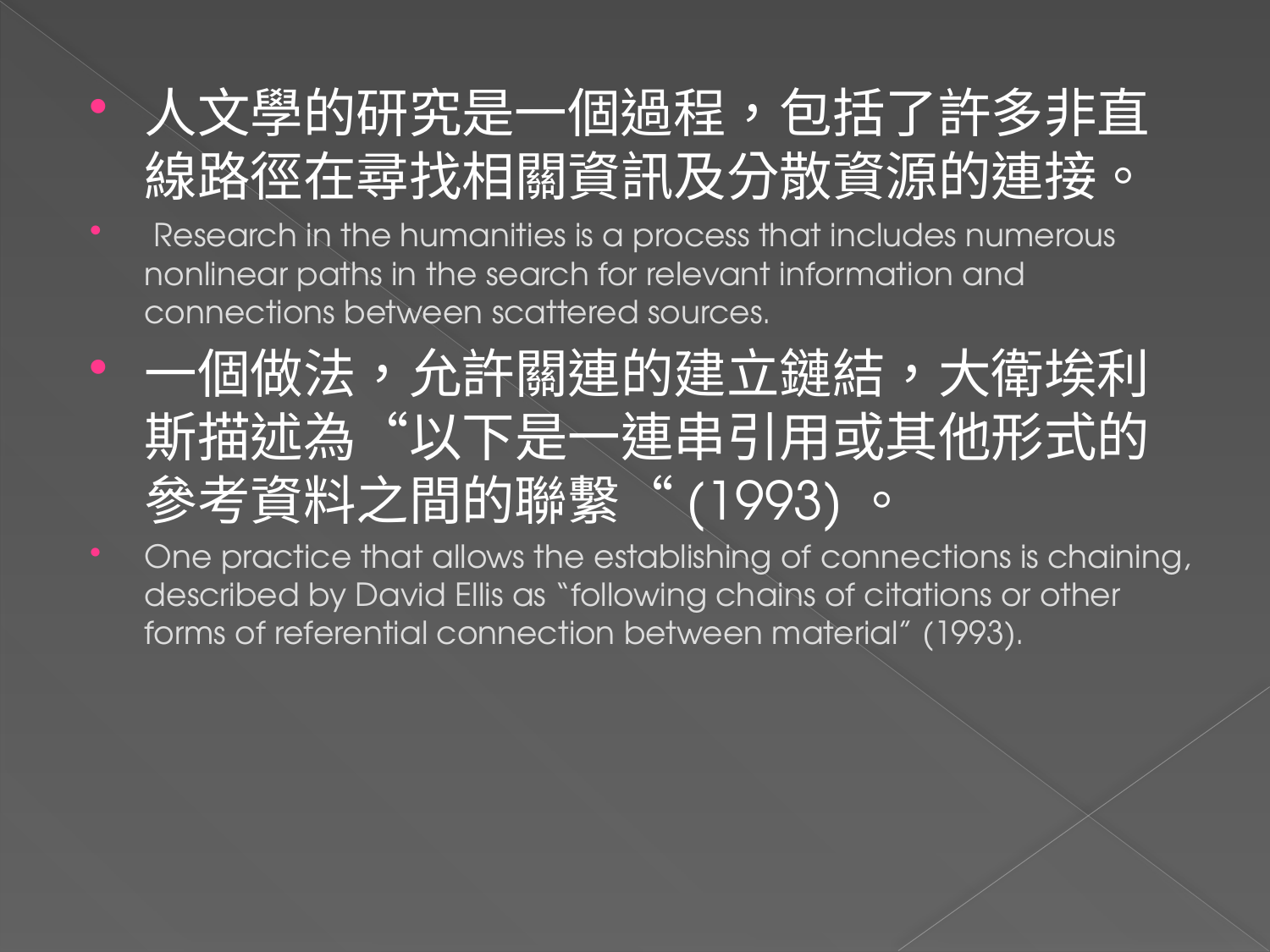

人文學的研究是一個過程，包括了許多非直線路徑在尋找相關資訊及分散資源的連接。
 Research in the humanities is a process that includes numerous nonlinear paths in the search for relevant information and connections between scattered sources.
一個做法，允許關連的建立鏈結，大衛埃利斯描述為“以下是一連串引用或其他形式的參考資料之間的聯繫“(1993)。
One practice that allows the establishing of connections is chaining, described by David Ellis as “following chains of citations or other forms of referential connection between material” (1993).